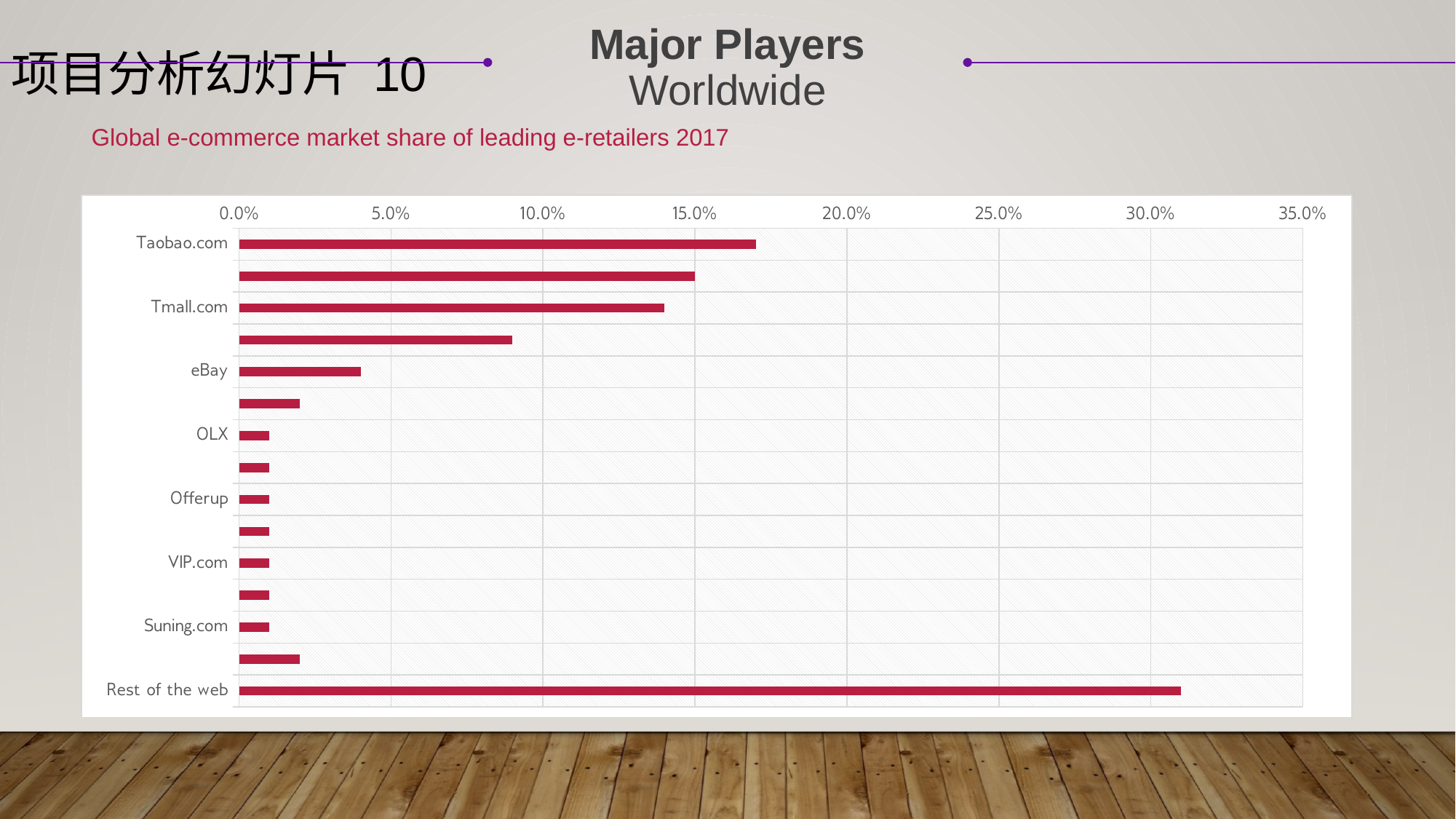

Major Players
Worldwide
项目分析幻灯片 10
Global e-commerce market share of leading e-retailers 2017

### Chart

| Category | data |
|---|---|
| Taobao.com | 0.17 |
| Amazon | 0.15000000000000002 |
| Tmall.com | 0.14 |
| JD.com | 0.09000000000000002 |
| eBay | 0.04000000000000001 |
| Apple | 0.020000000000000004 |
| OLX | 0.010000000000000002 |
| Pinduoduo | 0.010000000000000002 |
| Offerup | 0.010000000000000002 |
| Walmart | 0.010000000000000002 |
| VIP.com | 0.010000000000000002 |
| Rakuten | 0.010000000000000002 |
| Suning.com | 0.010000000000000002 |
| Combined share of Yihaodian, Otto, Zalando, Flipcart, Home Depot, Best Buy and GOME* | 0.020000000000000004 |
| Rest of the web | 0.31000000000000005 |